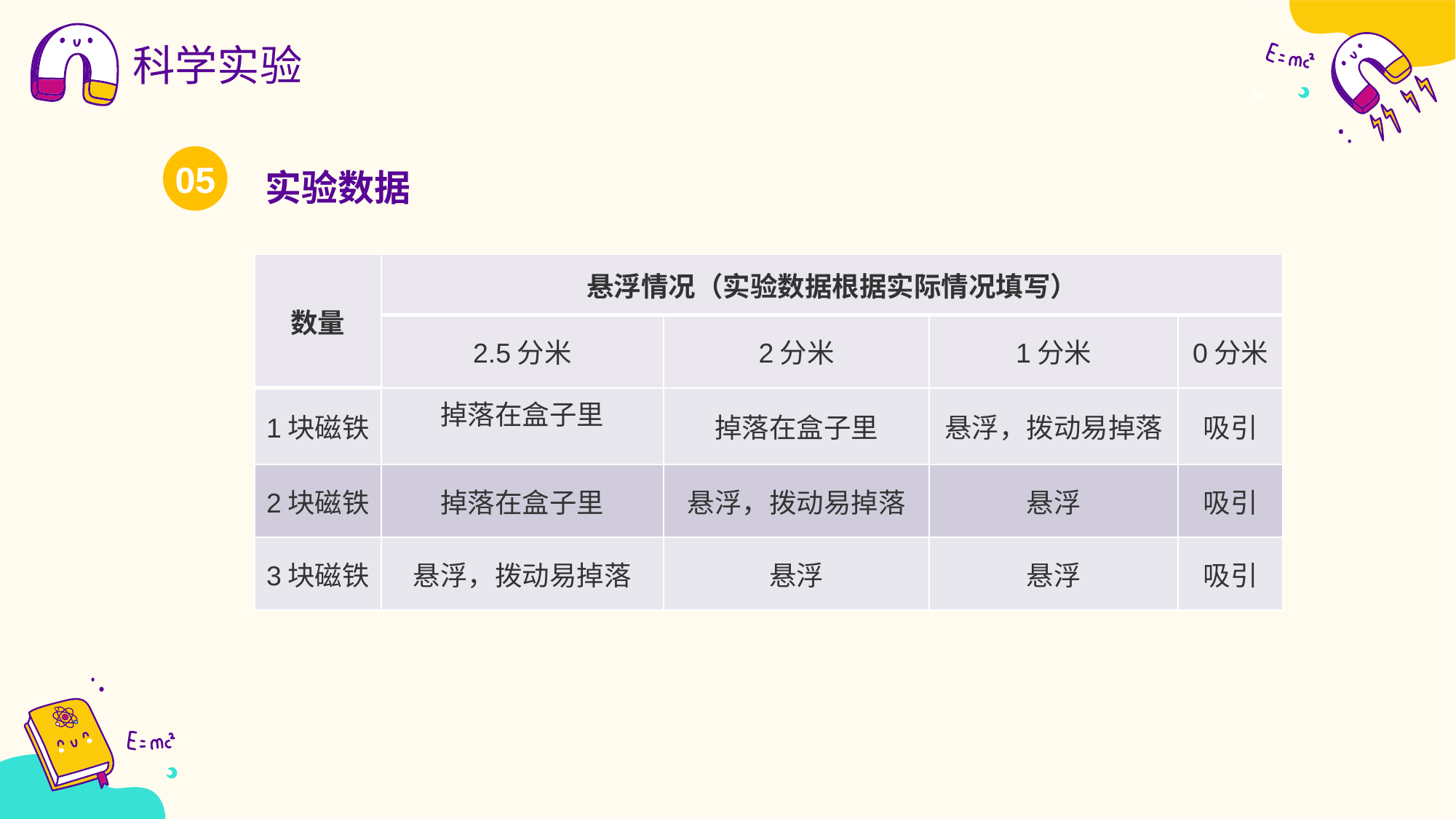

科学实验
实验数据
05
| 数量 | 悬浮情况（实验数据根据实际情况填写） |  |  |  |
| --- | --- | --- | --- | --- |
|  | 2.5分米 | 2分米 | 1分米 | 0分米 |
| 1块磁铁 | 掉落在盒子里 | 掉落在盒子里 | 悬浮，拨动易掉落 | 吸引 |
| 2块磁铁 | 掉落在盒子里 | 悬浮，拨动易掉落 | 悬浮 | 吸引 |
| 3块磁铁 | 悬浮，拨动易掉落 | 悬浮 | 悬浮 | 吸引 |